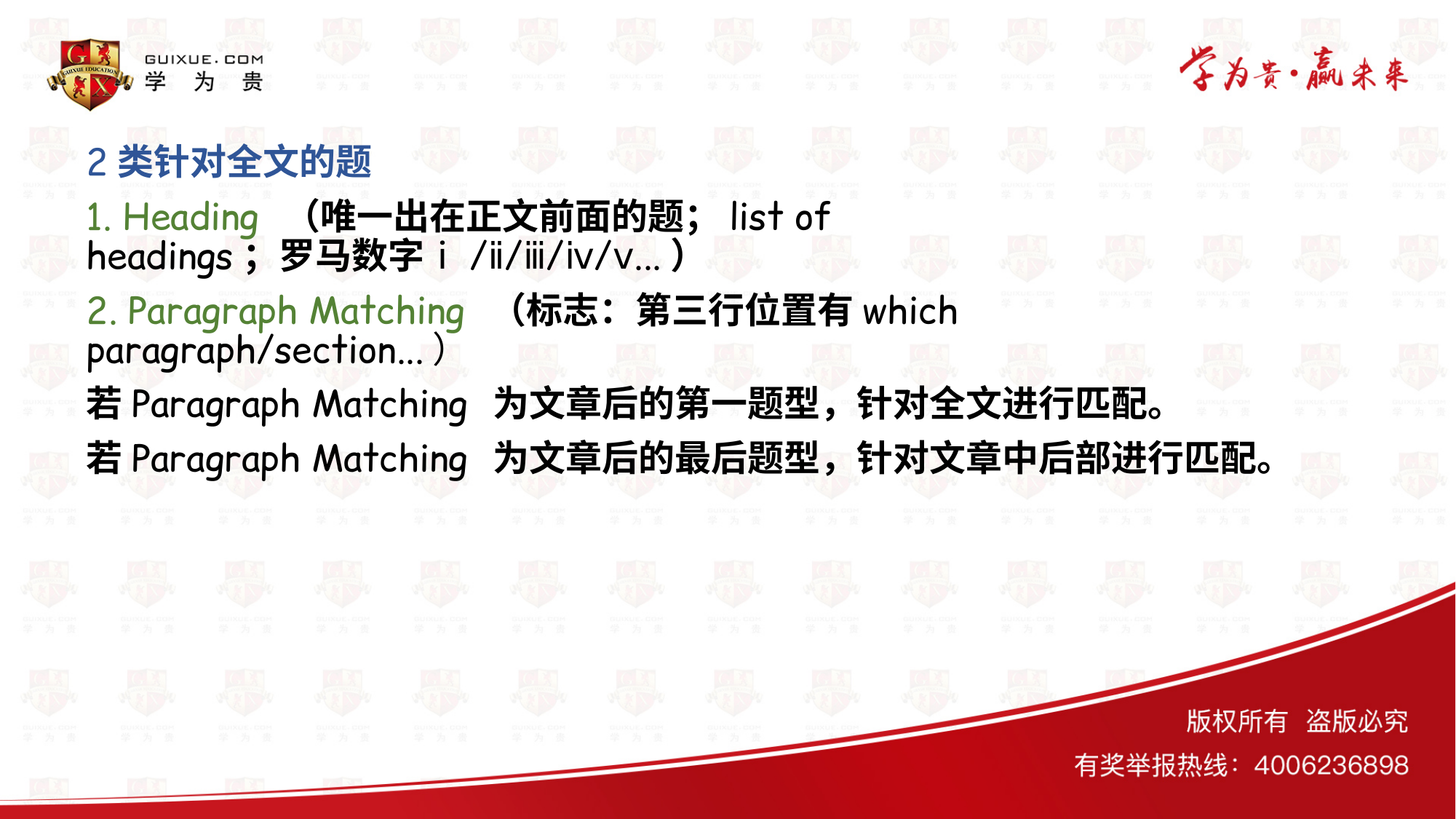

# 2类针对全文的题
1. Heading （唯一出在正文前面的题；list of headings；罗马数字ⅰ/ⅱ/ⅲ/ⅳ/ⅴ...）
2. Paragraph Matching （标志：第三行位置有which paragraph/section...）
若Paragraph Matching 为文章后的第一题型，针对全文进行匹配。
若Paragraph Matching 为文章后的最后题型，针对文章中后部进行匹配。